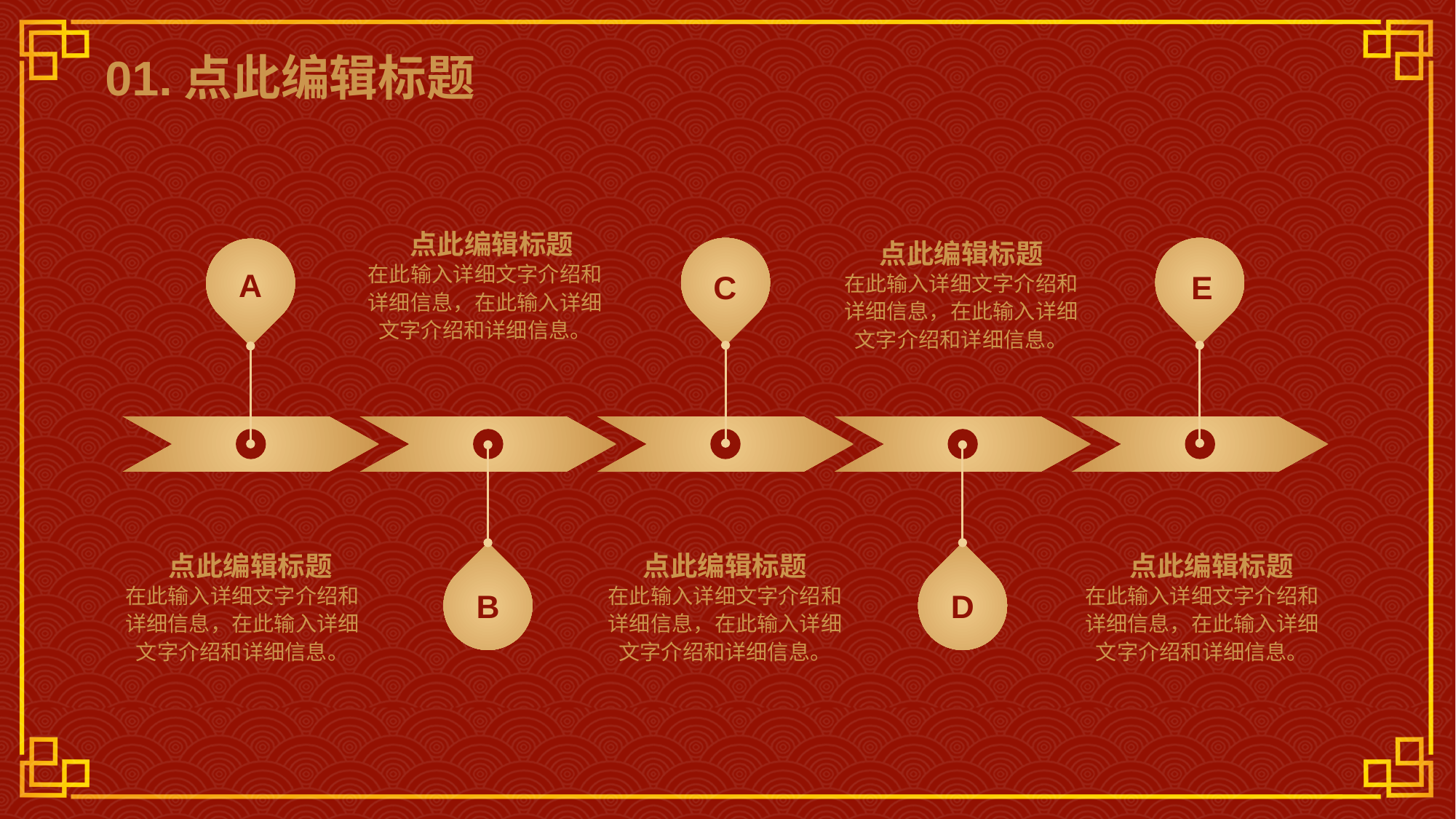

01.点此编辑标题
点此编辑标题
在此输入详细文字介绍和详细信息，在此输入详细文字介绍和详细信息。
点此编辑标题
在此输入详细文字介绍和详细信息，在此输入详细文字介绍和详细信息。

C

E

A

B

D
点此编辑标题
在此输入详细文字介绍和详细信息，在此输入详细文字介绍和详细信息。
点此编辑标题
在此输入详细文字介绍和详细信息，在此输入详细文字介绍和详细信息。
点此编辑标题
在此输入详细文字介绍和详细信息，在此输入详细文字介绍和详细信息。